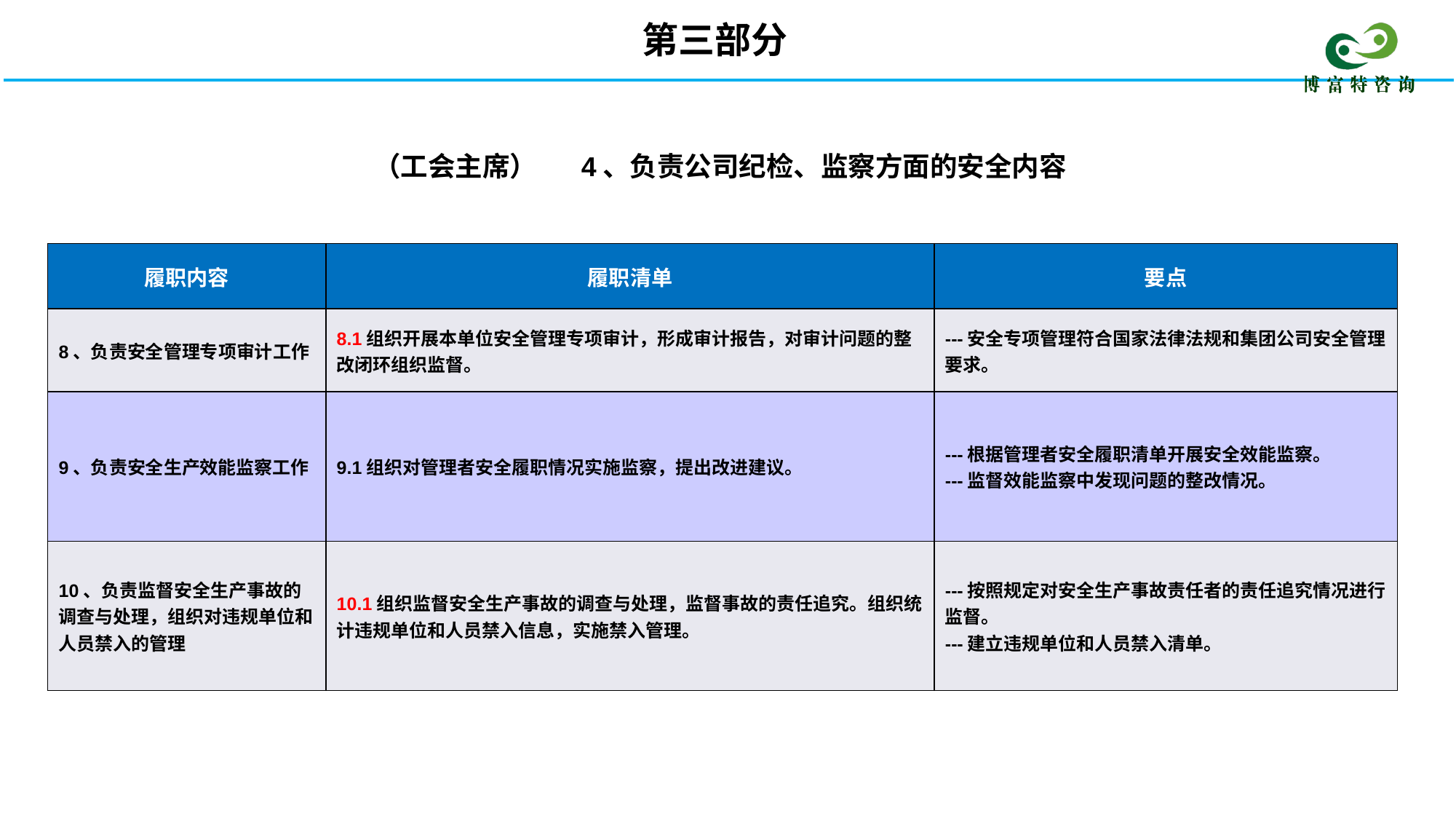

第三部分
4、负责公司纪检、监察方面的安全内容
（工会主席）
| 履职内容 | 履职清单 | 要点 |
| --- | --- | --- |
| 8、负责安全管理专项审计工作 | 8.1组织开展本单位安全管理专项审计，形成审计报告，对审计问题的整改闭环组织监督。 | ---安全专项管理符合国家法律法规和集团公司安全管理要求。 |
| 9、负责安全生产效能监察工作 | 9.1组织对管理者安全履职情况实施监察，提出改进建议。 | ---根据管理者安全履职清单开展安全效能监察。 ---监督效能监察中发现问题的整改情况。 |
| 10、负责监督安全生产事故的调查与处理，组织对违规单位和人员禁入的管理 | 10.1组织监督安全生产事故的调查与处理，监督事故的责任追究。组织统计违规单位和人员禁入信息，实施禁入管理。 | ---按照规定对安全生产事故责任者的责任追究情况进行监督。 ---建立违规单位和人员禁入清单。 |